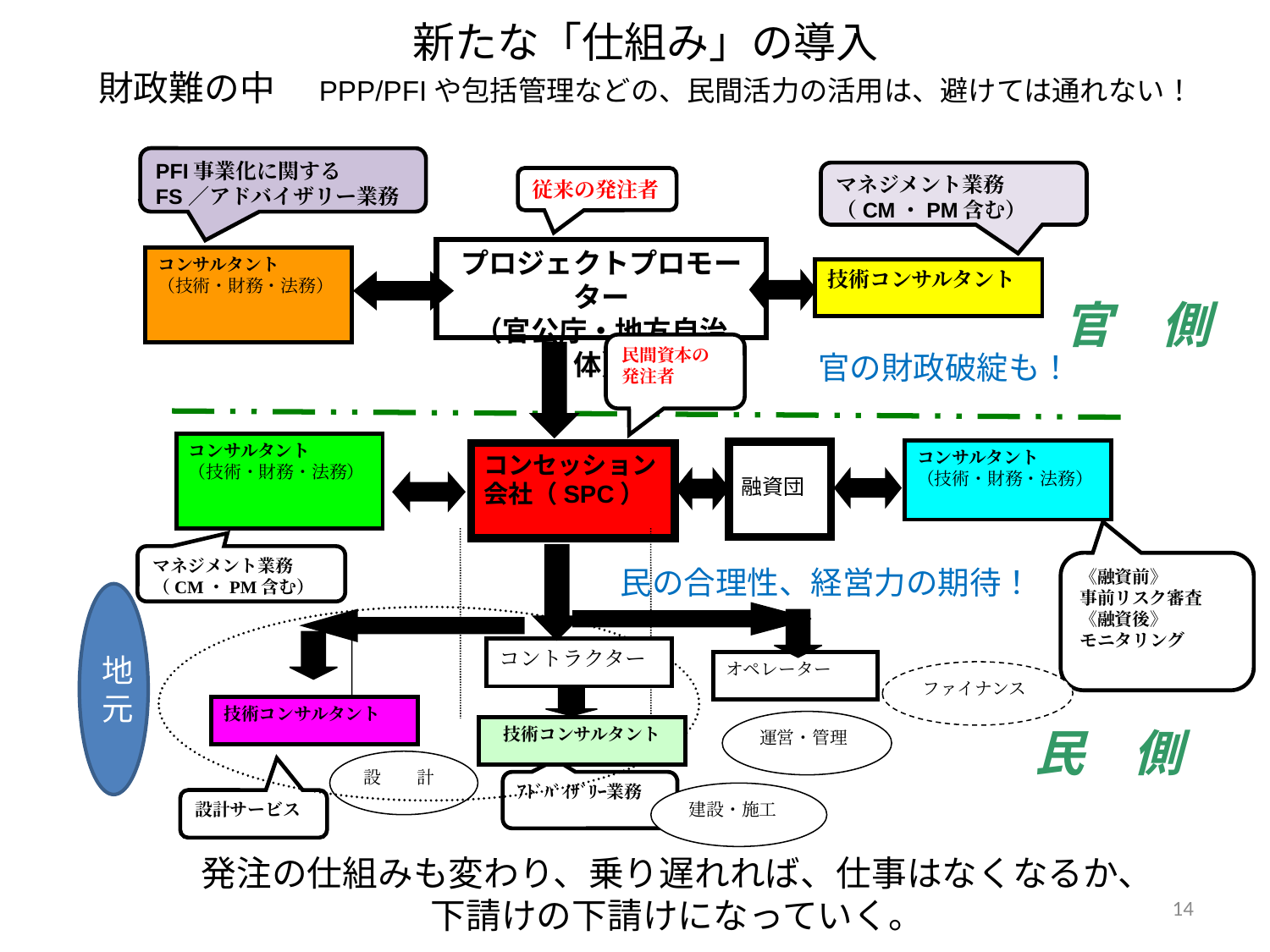

新たな「仕組み」の導入
財政難の中　PPP/PFIや包括管理などの、民間活力の活用は、避けては通れない！
PFI事業化に関する
FS／アドバイザリー業務

マネジメント業務
（CM・PM含む）

従来の発注者

プロジェクトプロモーター
（官公庁・地方自治体）

コンサルタント
（技術・財務・法務）

技術コンサルタント

官　側

民間資本の
発注者

官の財政破綻も！

コンサルタント
（技術・財務・法務）

コンサルタント
（技術・財務・法務）

融資団

コンセッション会社（SPC）

マネジメント業務
（CM・PM含む）

《融資前》
事前リスク審査
《融資後》
モニタリング

民の合理性、経営力の期待！
地元

コントラクター

オペレーター

ファイナンス

技術コンサルタント

運営・管理

民　側

技術コンサルタント

設　　計

ｱﾄﾞﾊﾞｲｻﾞﾘｰ業務

建設・施工

設計サービス

発注の仕組みも変わり、乗り遅れれば、仕事はなくなるか、
下請けの下請けになっていく。

14